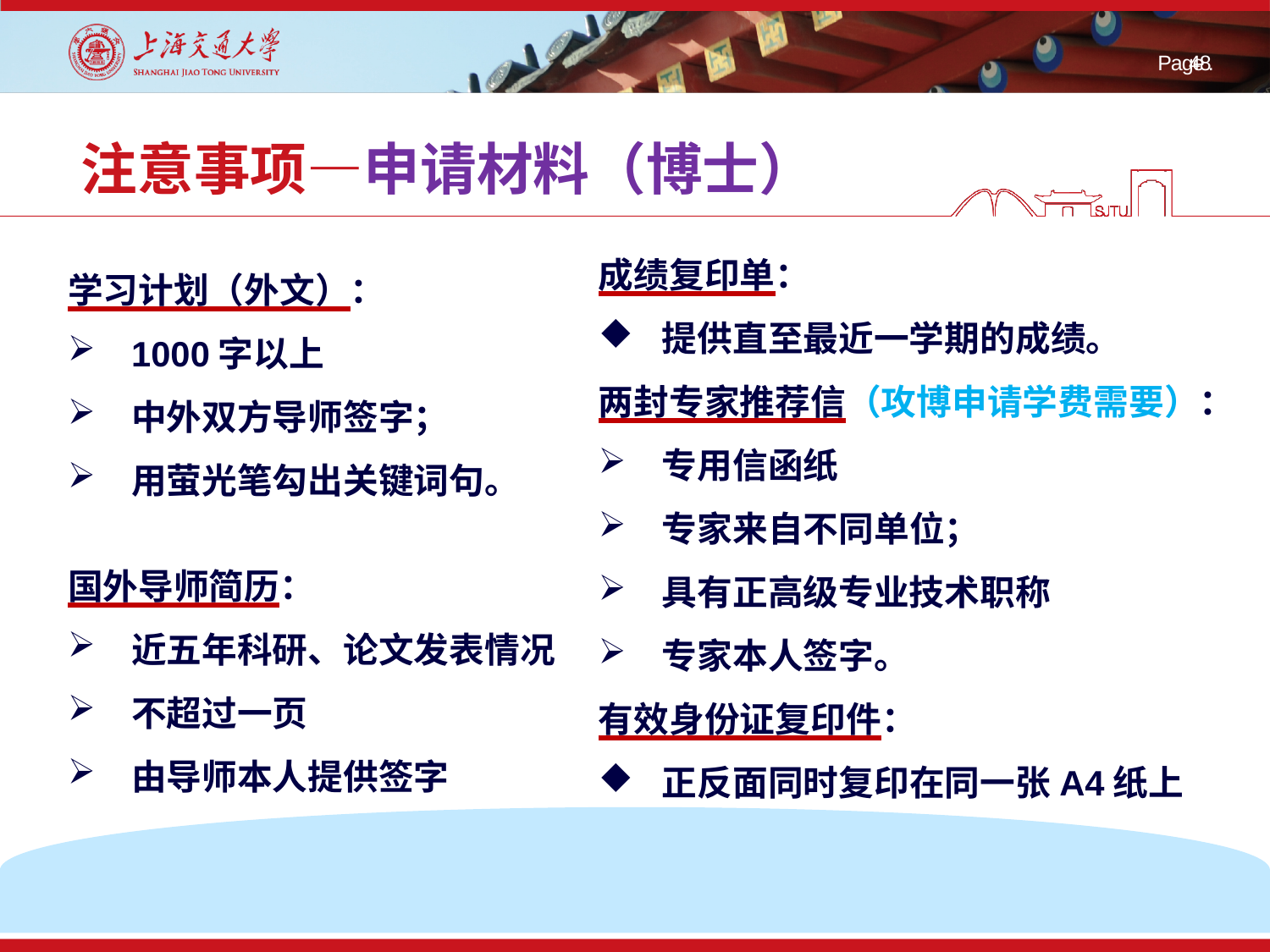

# 注意事项—申请材料（博士）
成绩复印单：
提供直至最近一学期的成绩。
两封专家推荐信（攻博申请学费需要）：
专用信函纸
专家来自不同单位；
具有正高级专业技术职称
专家本人签字。
有效身份证复印件：
正反面同时复印在同一张A4纸上

学习计划（外文）：
1000字以上
中外双方导师签字；
用萤光笔勾出关键词句。
国外导师简历：
近五年科研、论文发表情况
不超过一页
由导师本人提供签字